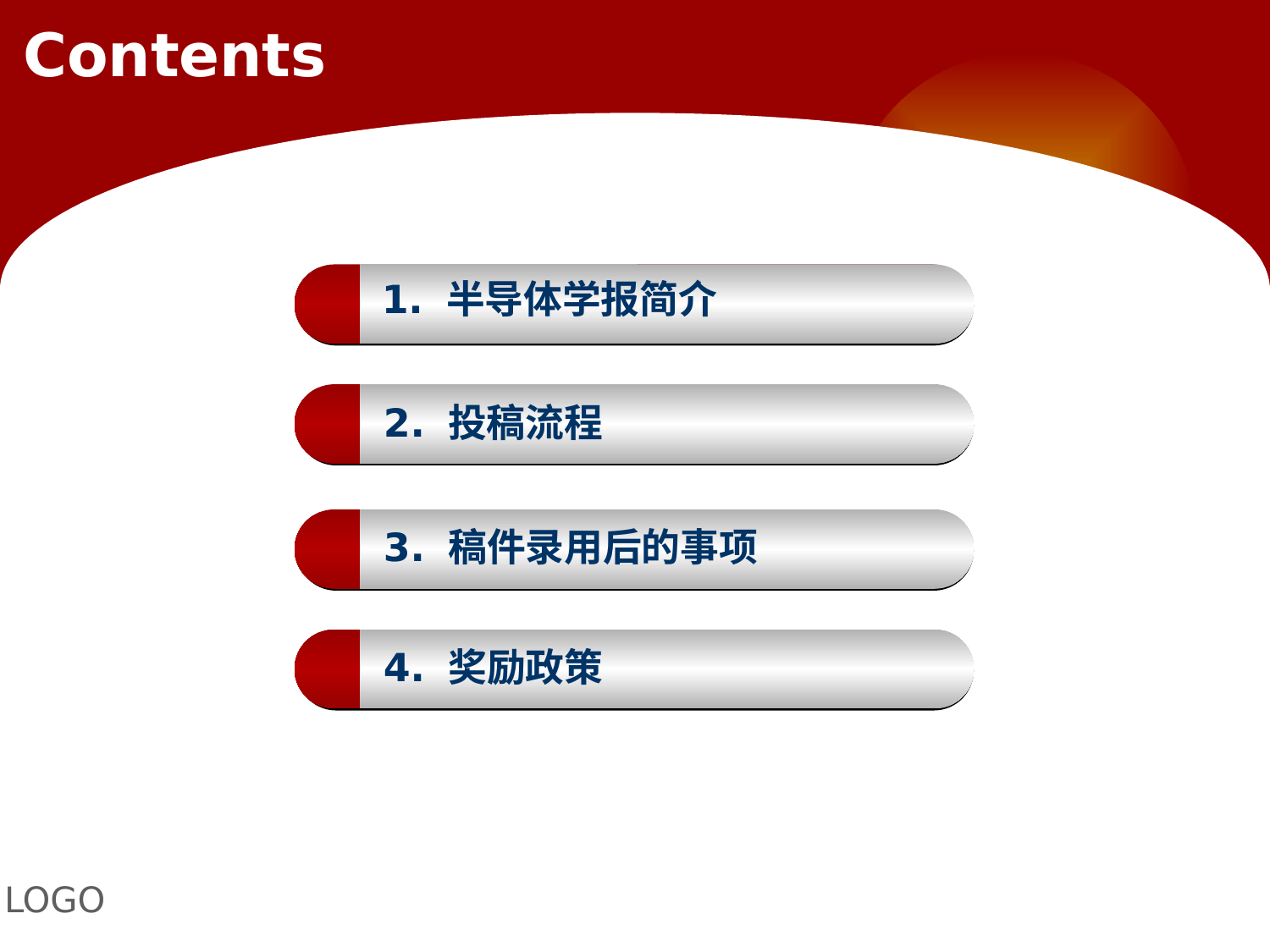

# Contents

1. 半导体学报简介

2. 投稿流程

3. 稿件录用后的事项

4. 奖励政策
LOGO
Your site here